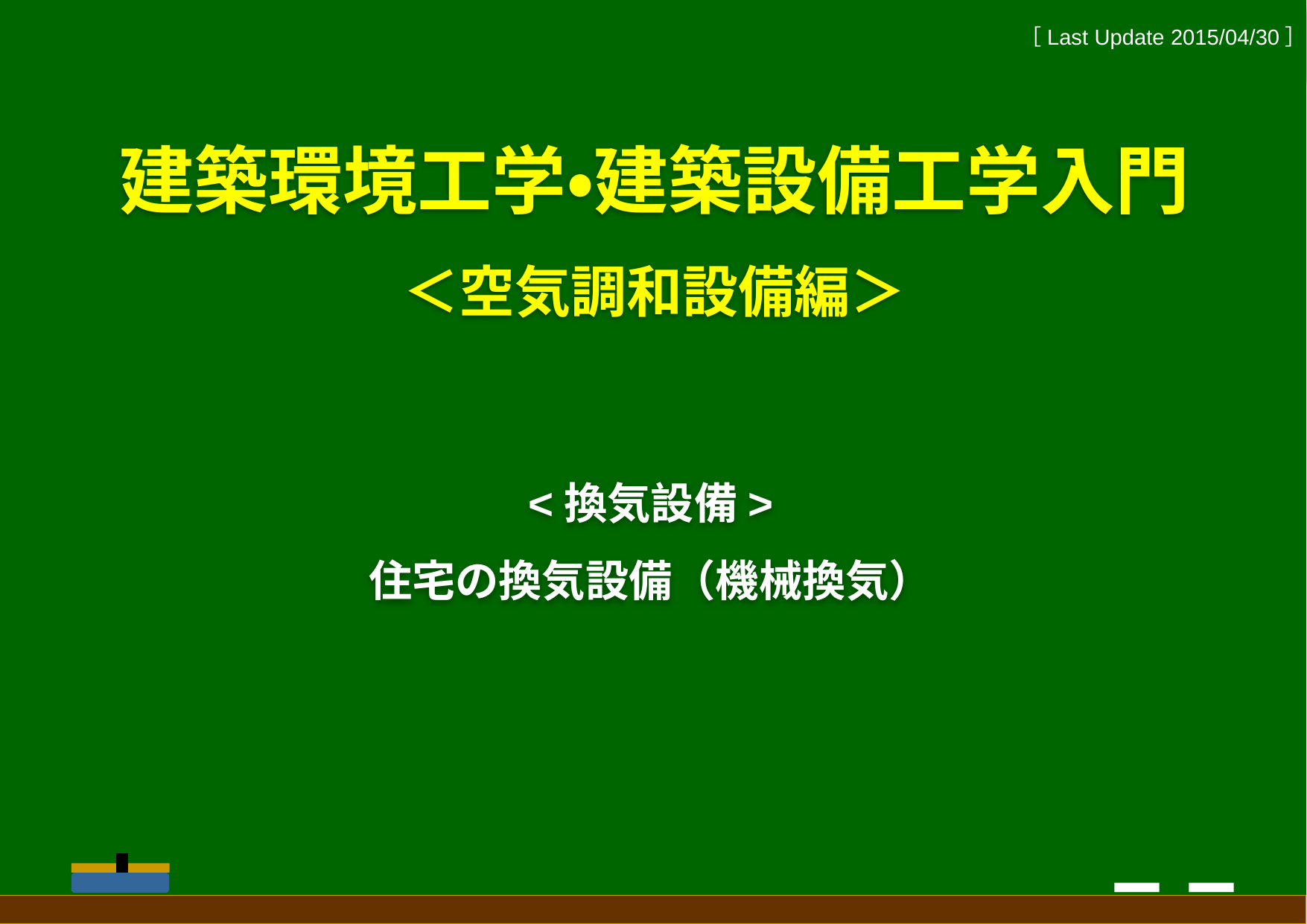

［Last Update 2015/04/30］
建築環境工学・建築設備工学入門
＜空気調和設備編＞
<換気設備>
住宅の換気設備（機械換気）